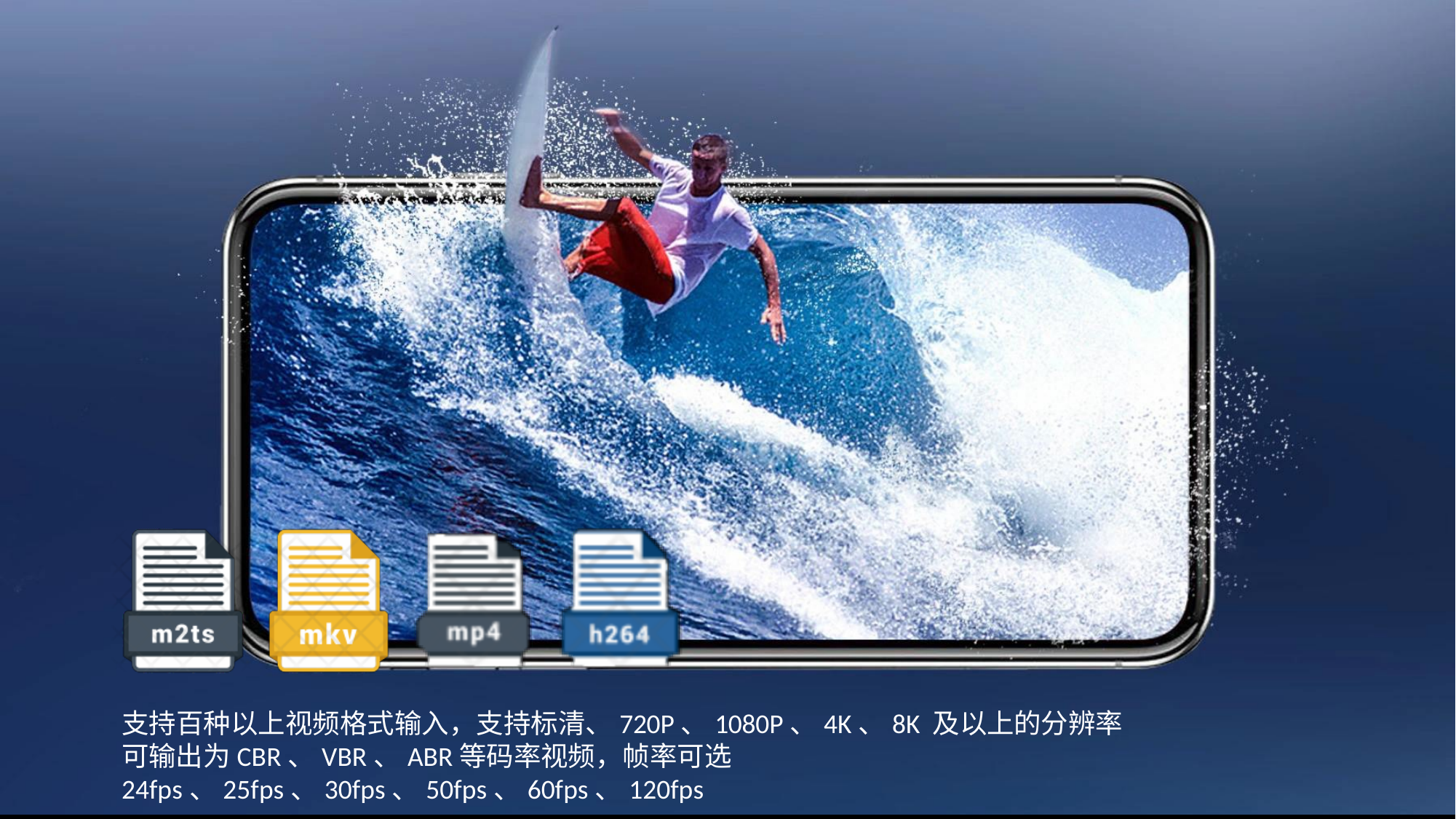

支持百种以上视频格式输入，支持标清、720P、1080P、4K、8K 及以上的分辨率
可输出为CBR、VBR、ABR等码率视频，帧率可选24fps、25fps、30fps、50fps、60fps、120fps